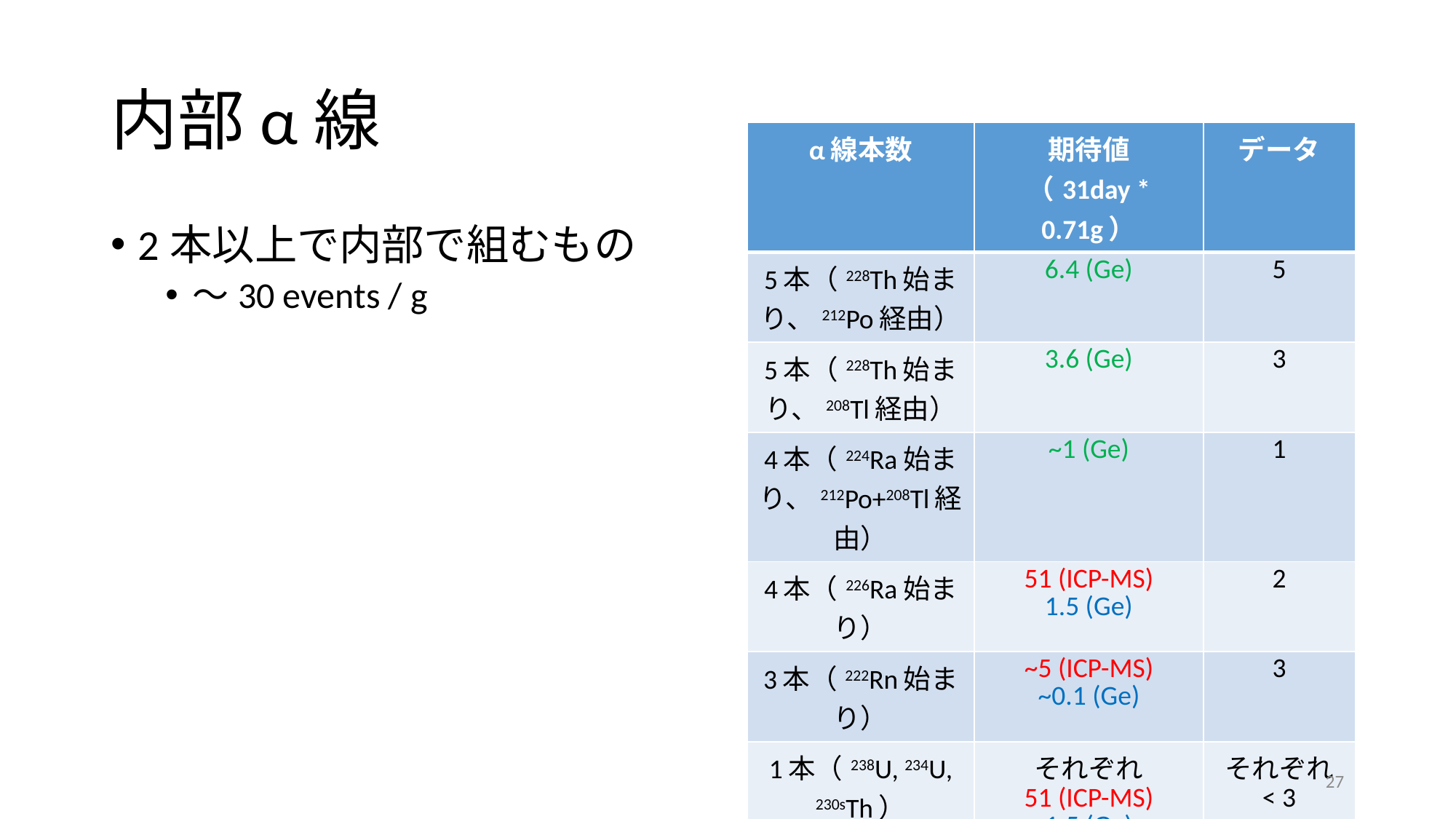

# 内部α線
| α線本数 | 期待値 （31day \* 0.71g） | データ |
| --- | --- | --- |
| 5本（228Th始まり、212Po経由） | 6.4 (Ge) | 5 |
| 5本（228Th始まり、208Tl経由） | 3.6 (Ge) | 3 |
| 4本（224Ra始まり、212Po+208Tl経由） | ~1 (Ge) | 1 |
| 4本（226Ra始まり） | 51 (ICP-MS) 1.5 (Ge) | 2 |
| 3本（222Rn始まり） | ~5 (ICP-MS) ~0.1 (Ge) | 3 |
| 1本（238U, 234U, 230sTh） | それぞれ 51 (ICP-MS) 1.5 (Ge) | それぞれ < 3 |
| 1本（210Po） | 51 (ICP-MS) 1.5 (Ge) | 80 |
2本以上で内部で組むもの
～30 events / g

27